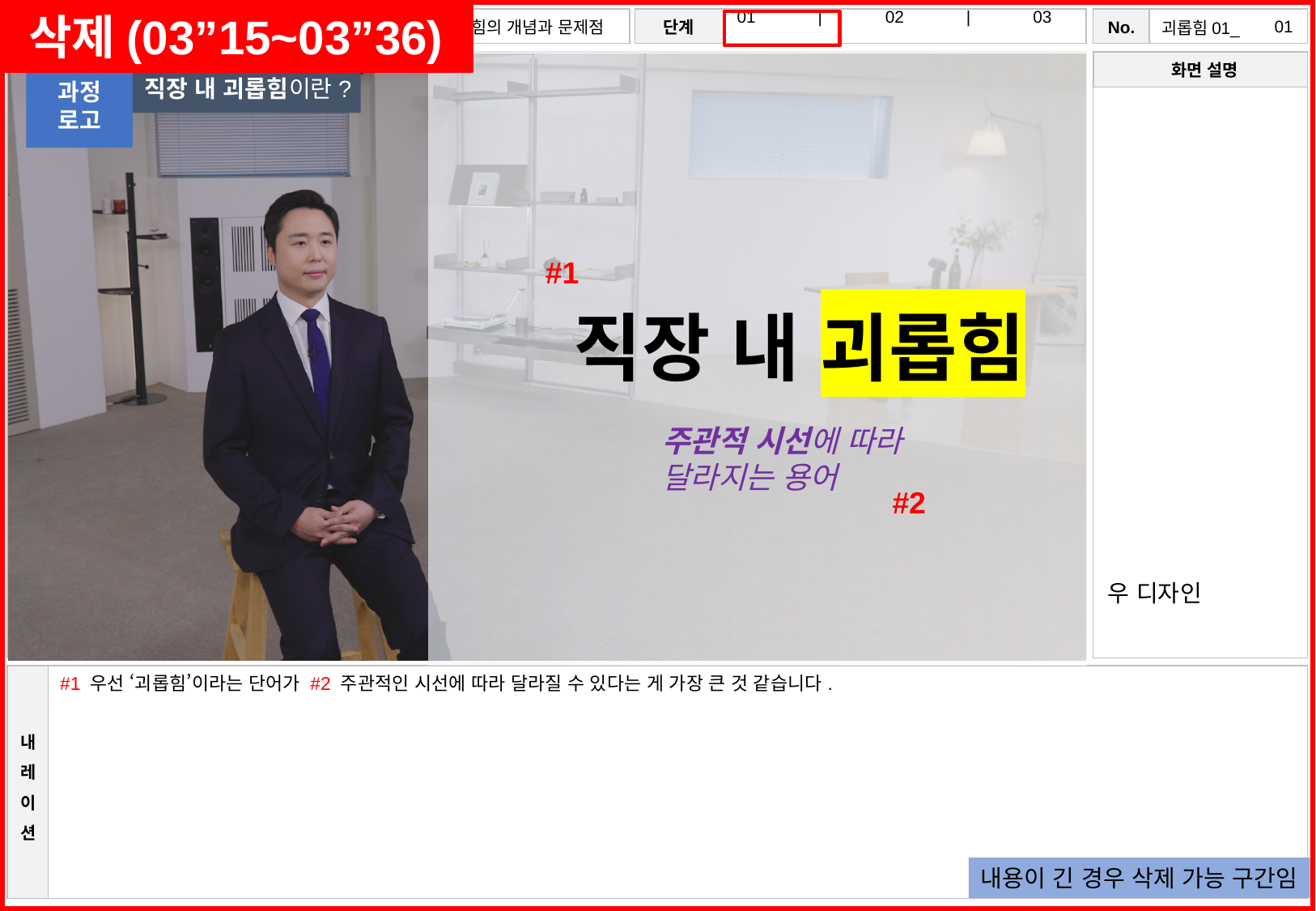

삭제(03”15~03”36)

# 01
직장 내 괴롭힘이란?
과정
로고

#1
직장 내 괴롭힘
주관적 시선에 따라
달라지는 용어
#2
우 디자인
#1 우선 ‘괴롭힘’이라는 단어가 #2 주관적인 시선에 따라 달라질 수 있다는 게 가장 큰 것 같습니다.
내용이 긴 경우 삭제 가능 구간임
13